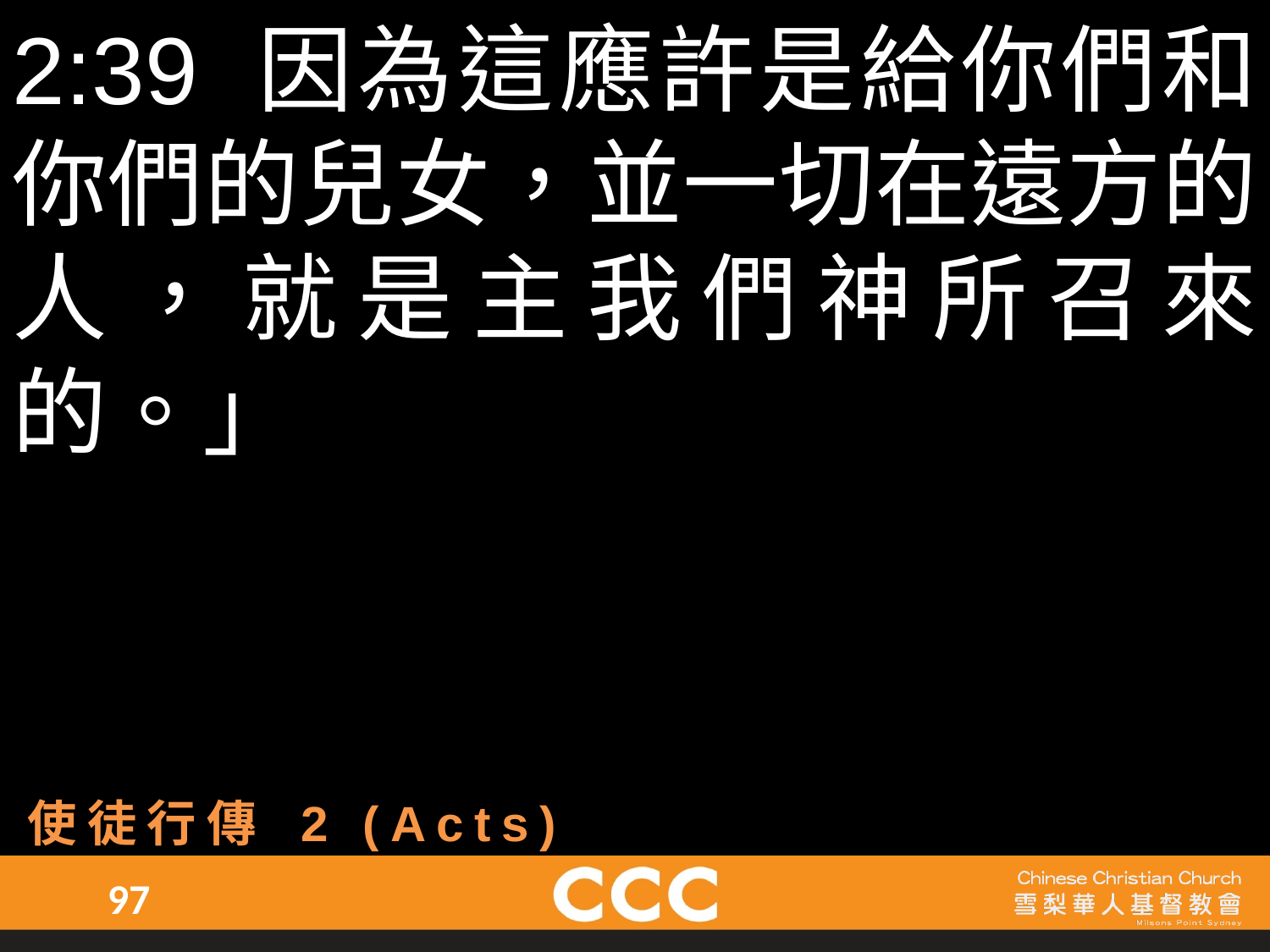

2:39 因為這應許是給你們和你們的兒女，並一切在遠方的人，就是主我們神所召來的。」
使徒行傳 2 (Acts)
97